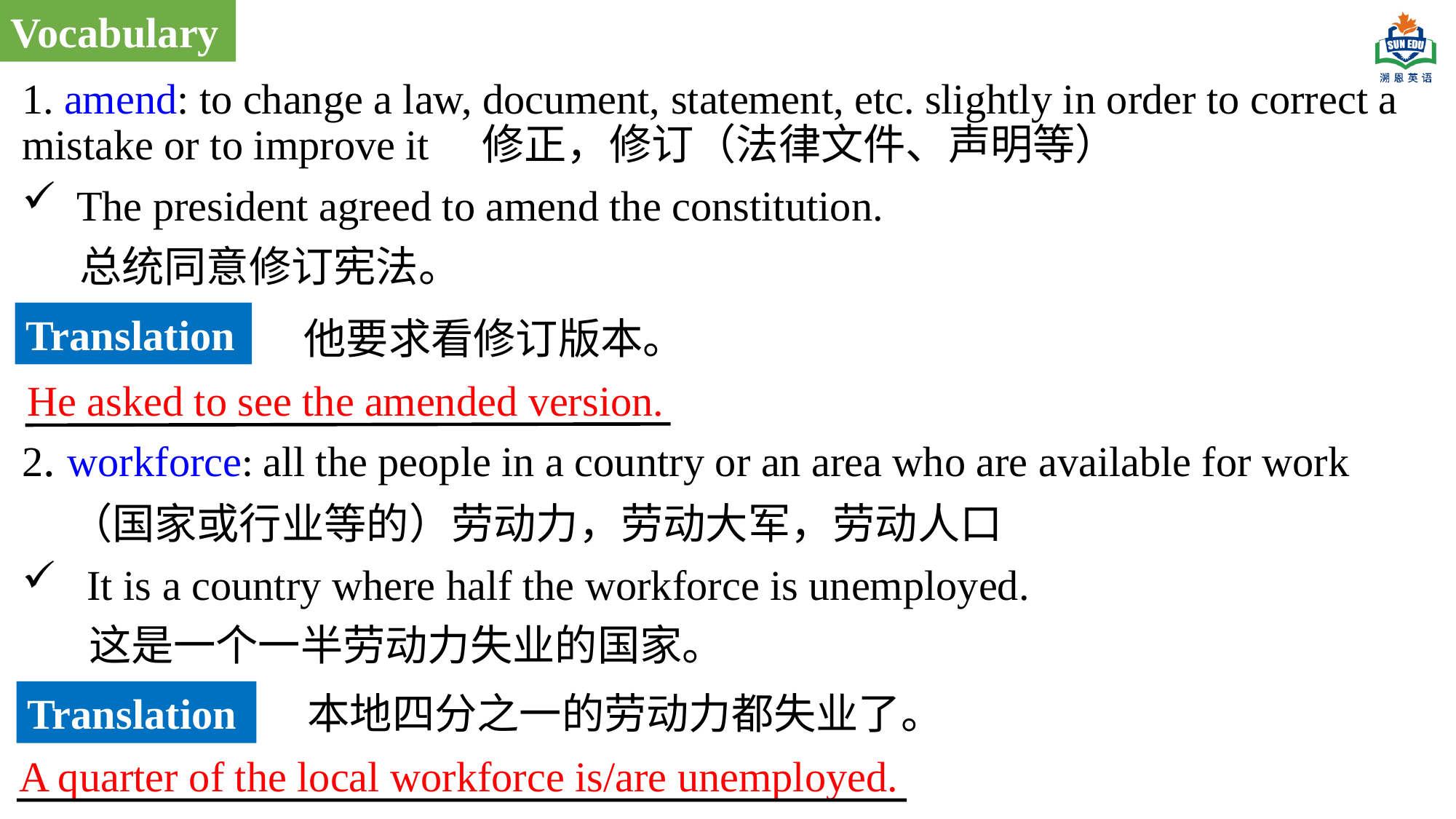

Vocabulary
1. amend: to change a law, document, statement, etc. slightly in order to correct a mistake or to improve it    修正，修订（法律文件、声明等）
The president agreed to amend the constitution.
     总统同意修订宪法。

2. workforce: all the people in a country or an area who are available for work
    （国家或行业等的）劳动力，劳动大军，劳动人口
 It is a country where half the workforce is unemployed.
      这是一个一半劳动力失业的国家。
Translation
他要求看修订版本。
He asked to see the amended version.
Translation
本地四分之一的劳动力都失业了。
A quarter of the local workforce is/are unemployed.